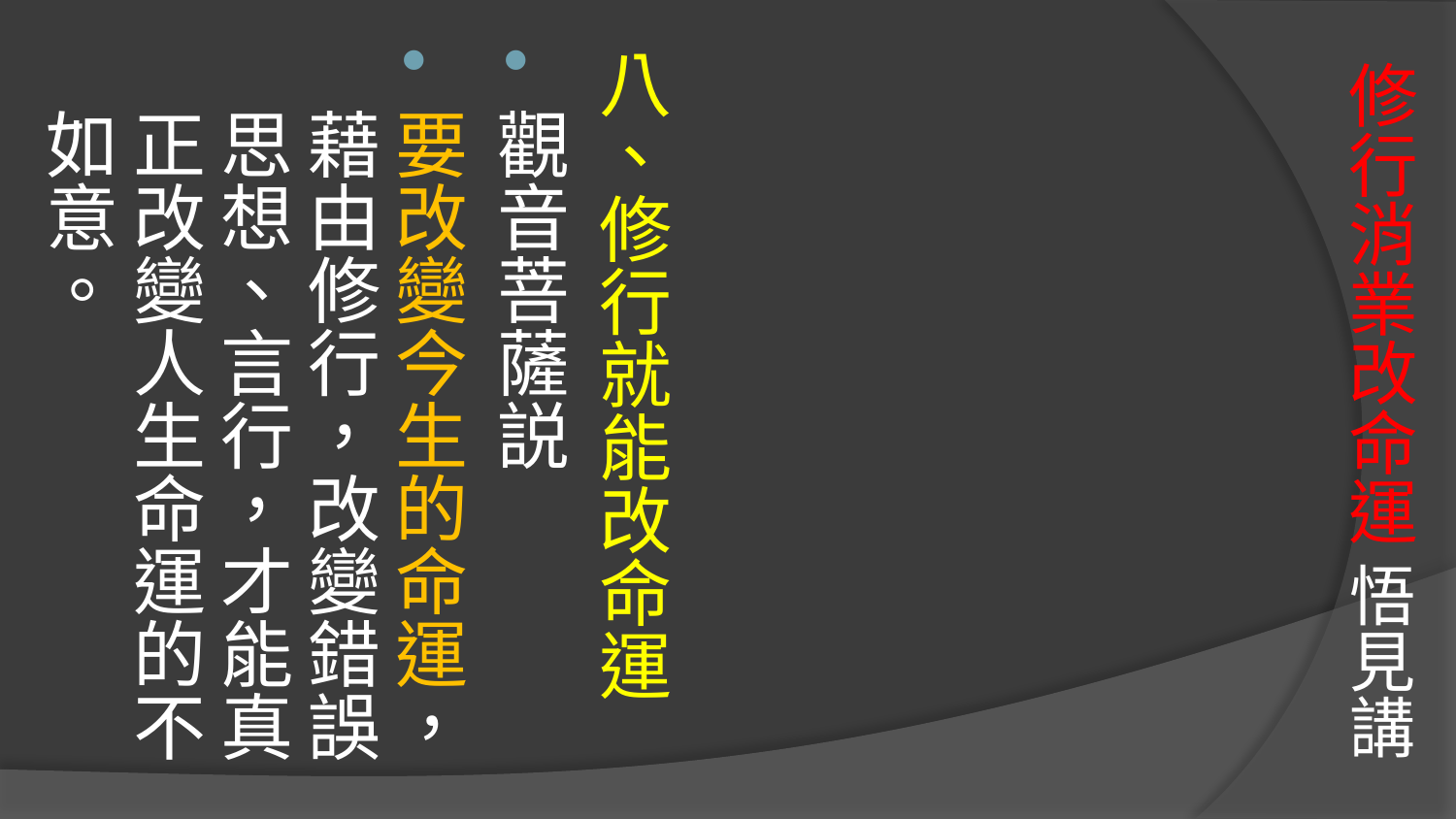

八、修行就能改命運
觀音菩薩説
要改變今生的命運，藉由修行，改變錯誤思想、言行，才能真正改變人生命運的不如意。
# 修行消業改命運 悟見講